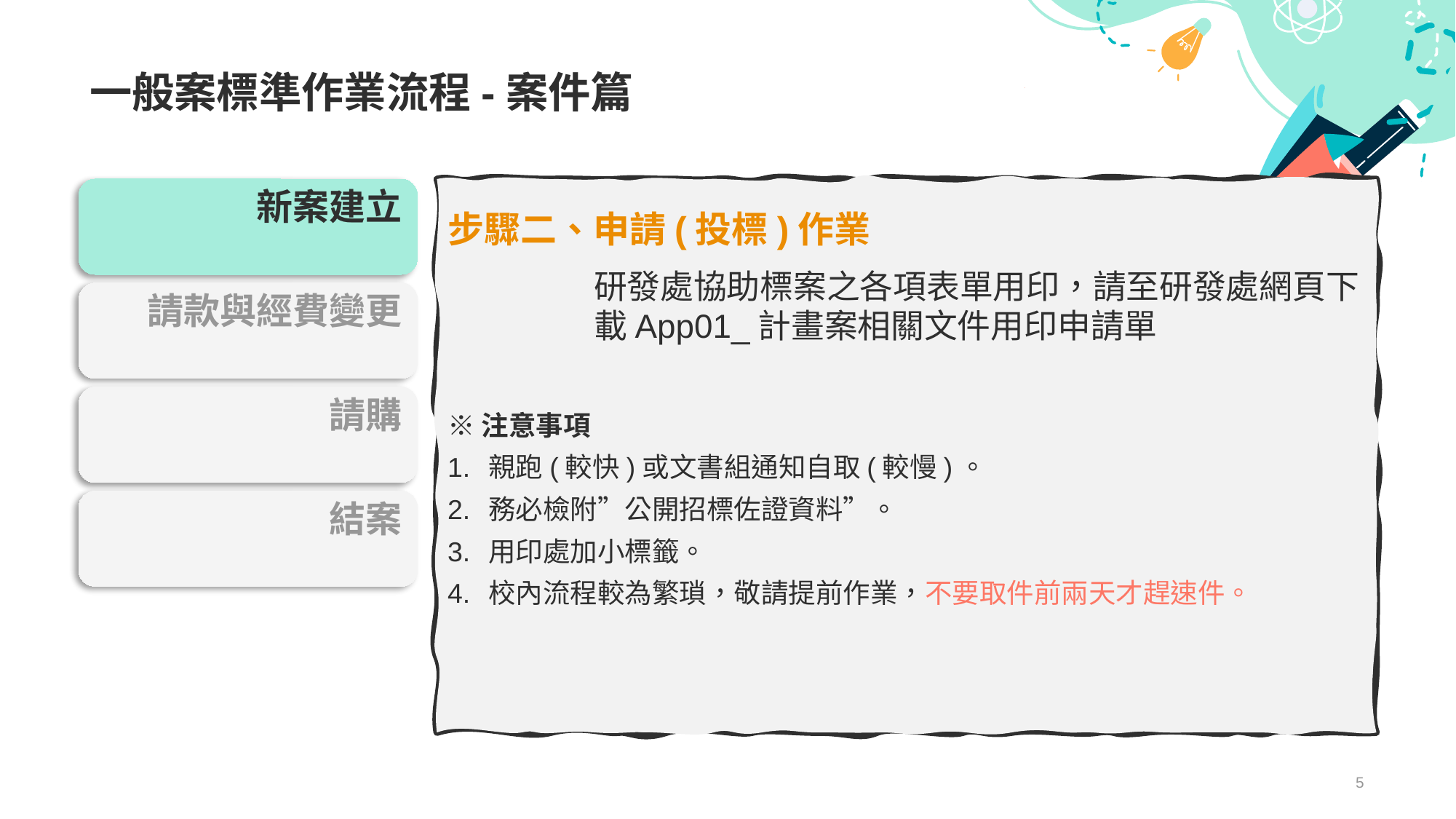

# 一般案標準作業流程-案件篇
新案建立
步驟二、申請(投標)作業
	研發處協助標案之各項表單用印，請至研發處網頁下載App01_計畫案相關文件用印申請單

※注意事項
親跑(較快)或文書組通知自取(較慢)。
務必檢附”公開招標佐證資料”。
用印處加小標籤。
校內流程較為繁瑣，敬請提前作業，不要取件前兩天才趕速件。

請款與經費變更
請購
結案
5